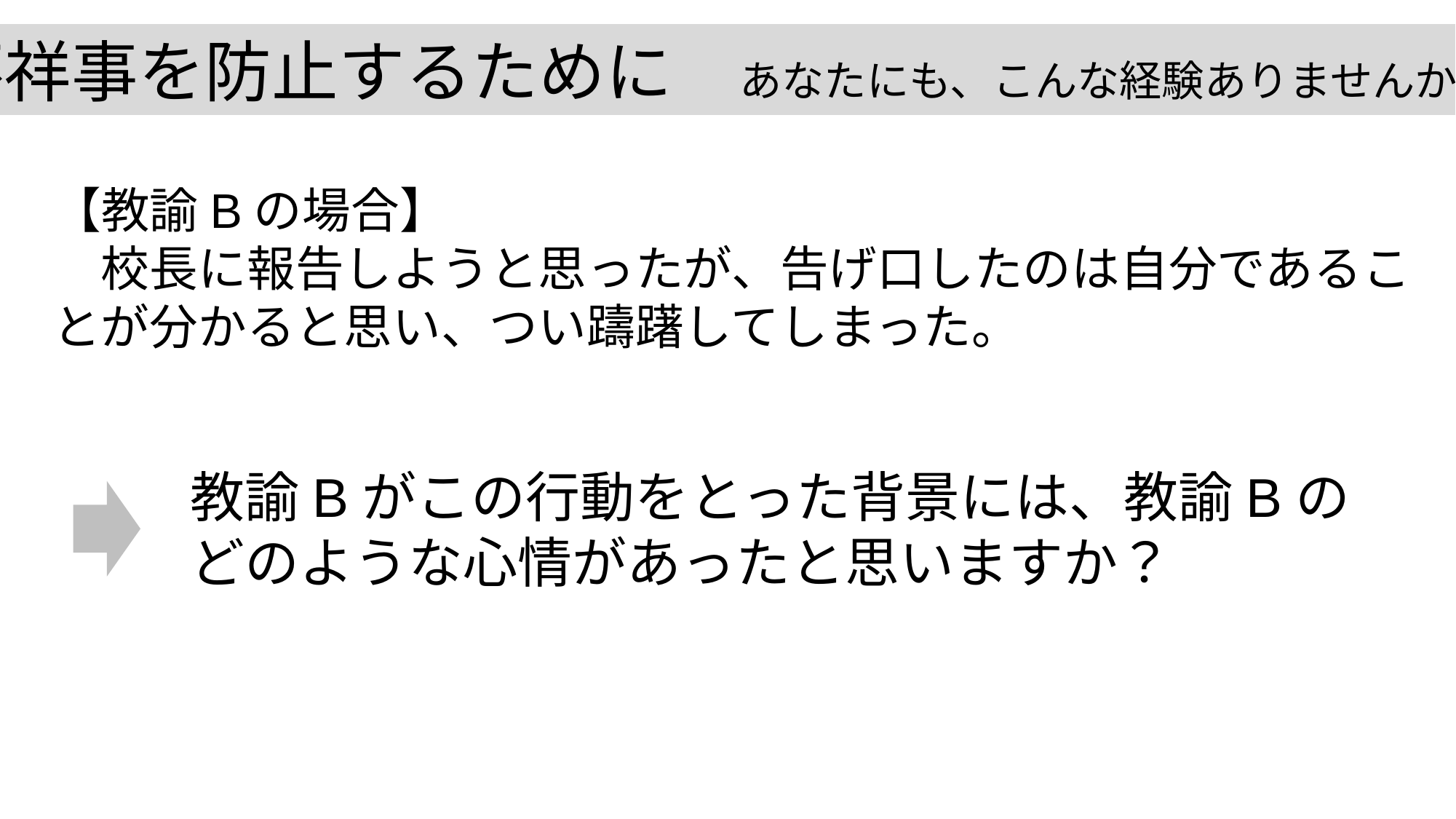

不祥事を防止するために　あなたにも、こんな経験ありませんか？
【教諭Bの場合】
　校長に報告しようと思ったが、告げ口したのは自分であることが分かると思い、つい躊躇してしまった。
教諭Bがこの行動をとった背景には、教諭Bのどのような心情があったと思いますか？